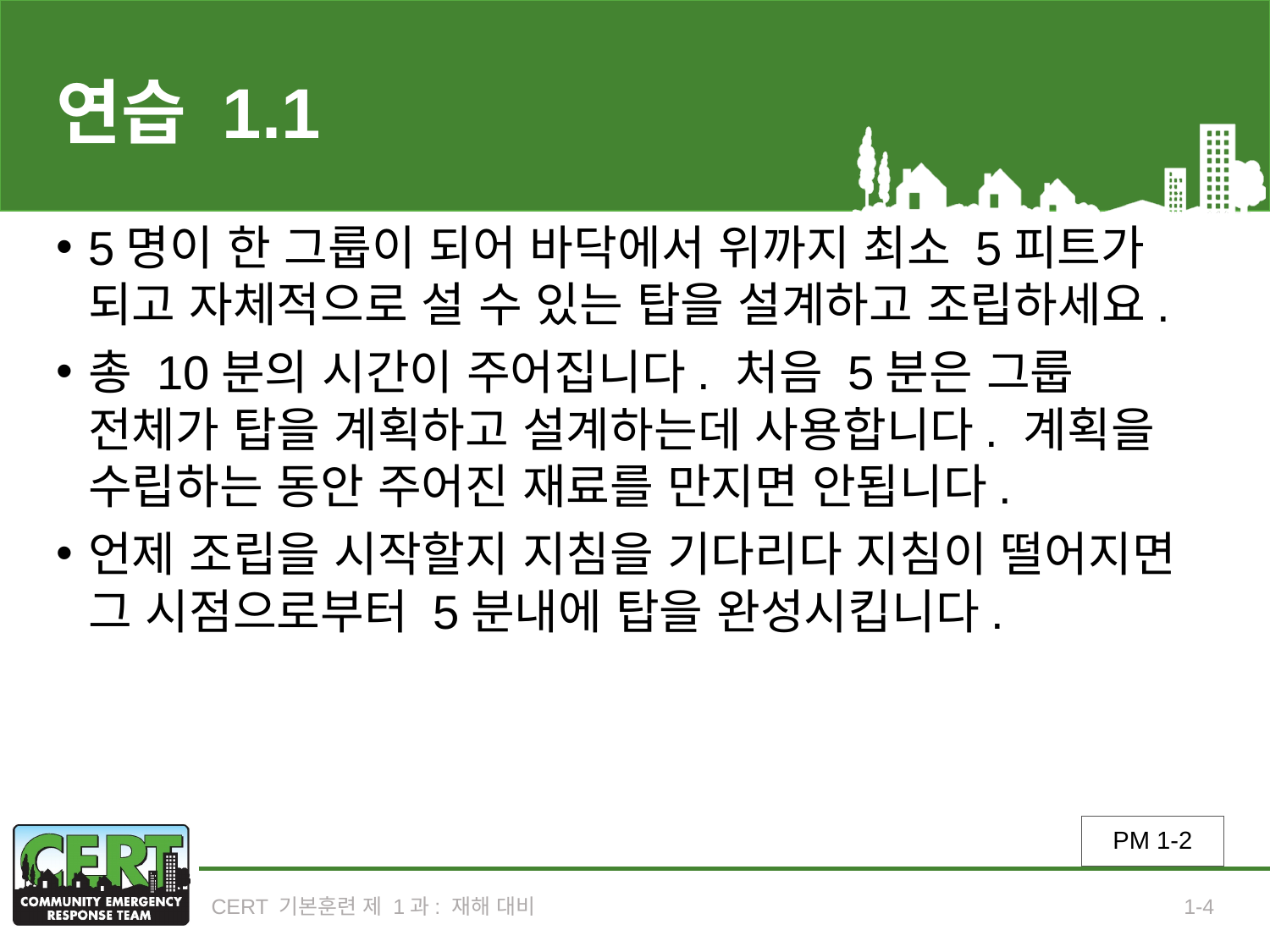

# 연습 1.1
5명이 한 그룹이 되어 바닥에서 위까지 최소 5피트가 되고 자체적으로 설 수 있는 탑을 설계하고 조립하세요.
총 10분의 시간이 주어집니다. 처음 5분은 그룹 전체가 탑을 계획하고 설계하는데 사용합니다. 계획을 수립하는 동안 주어진 재료를 만지면 안됩니다.
언제 조립을 시작할지 지침을 기다리다 지침이 떨어지면 그 시점으로부터 5분내에 탑을 완성시킵니다.
PM 1-2
CERT 기본훈련 제 1과: 재해 대비
1-4